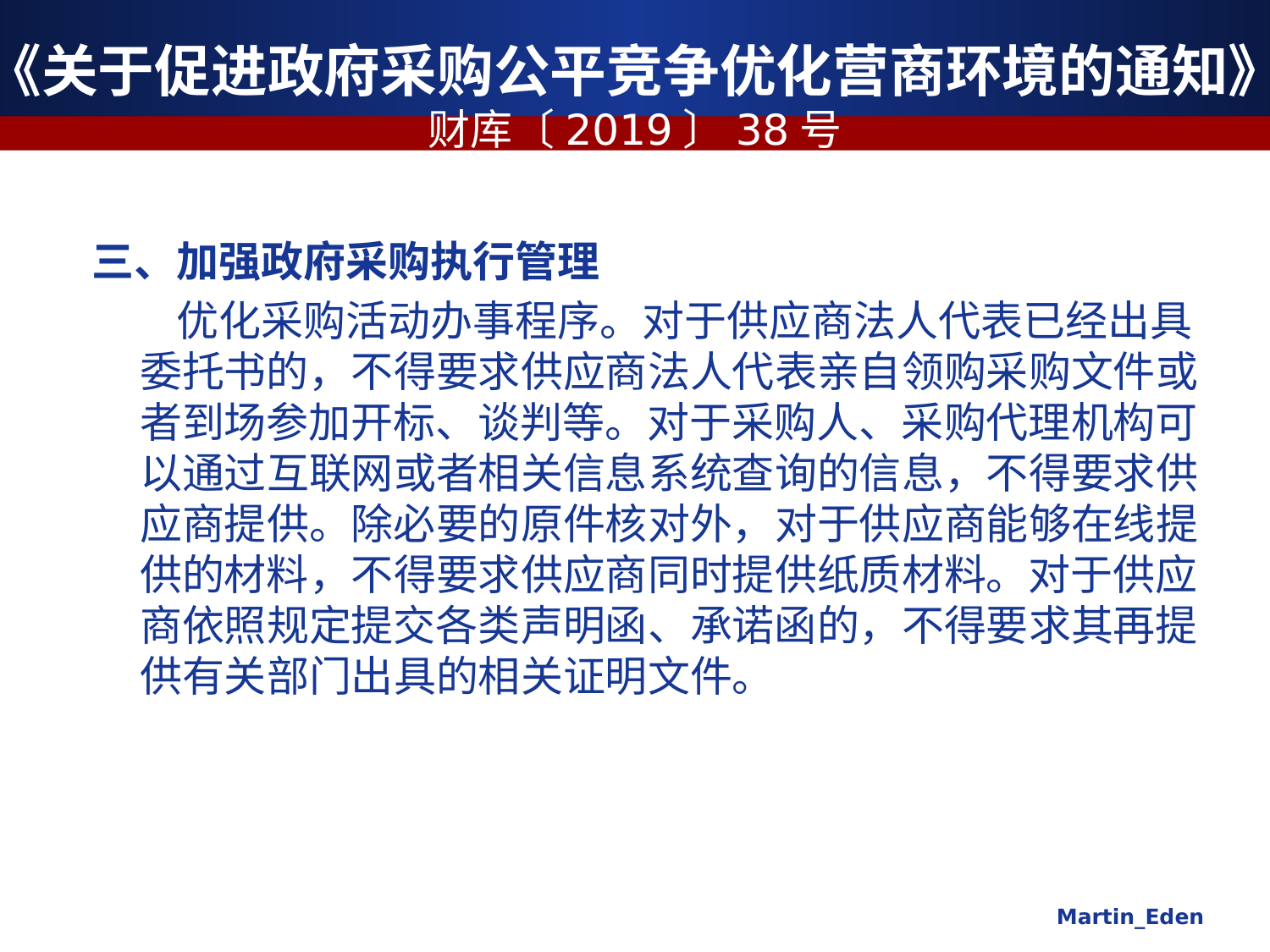

# 《关于促进政府采购公平竞争优化营商环境的通知》 财库〔2019〕38号
三、加强政府采购执行管理
　　优化采购活动办事程序。对于供应商法人代表已经出具委托书的，不得要求供应商法人代表亲自领购采购文件或者到场参加开标、谈判等。对于采购人、采购代理机构可以通过互联网或者相关信息系统查询的信息，不得要求供应商提供。除必要的原件核对外，对于供应商能够在线提供的材料，不得要求供应商同时提供纸质材料。对于供应商依照规定提交各类声明函、承诺函的，不得要求其再提供有关部门出具的相关证明文件。
Martin_Eden